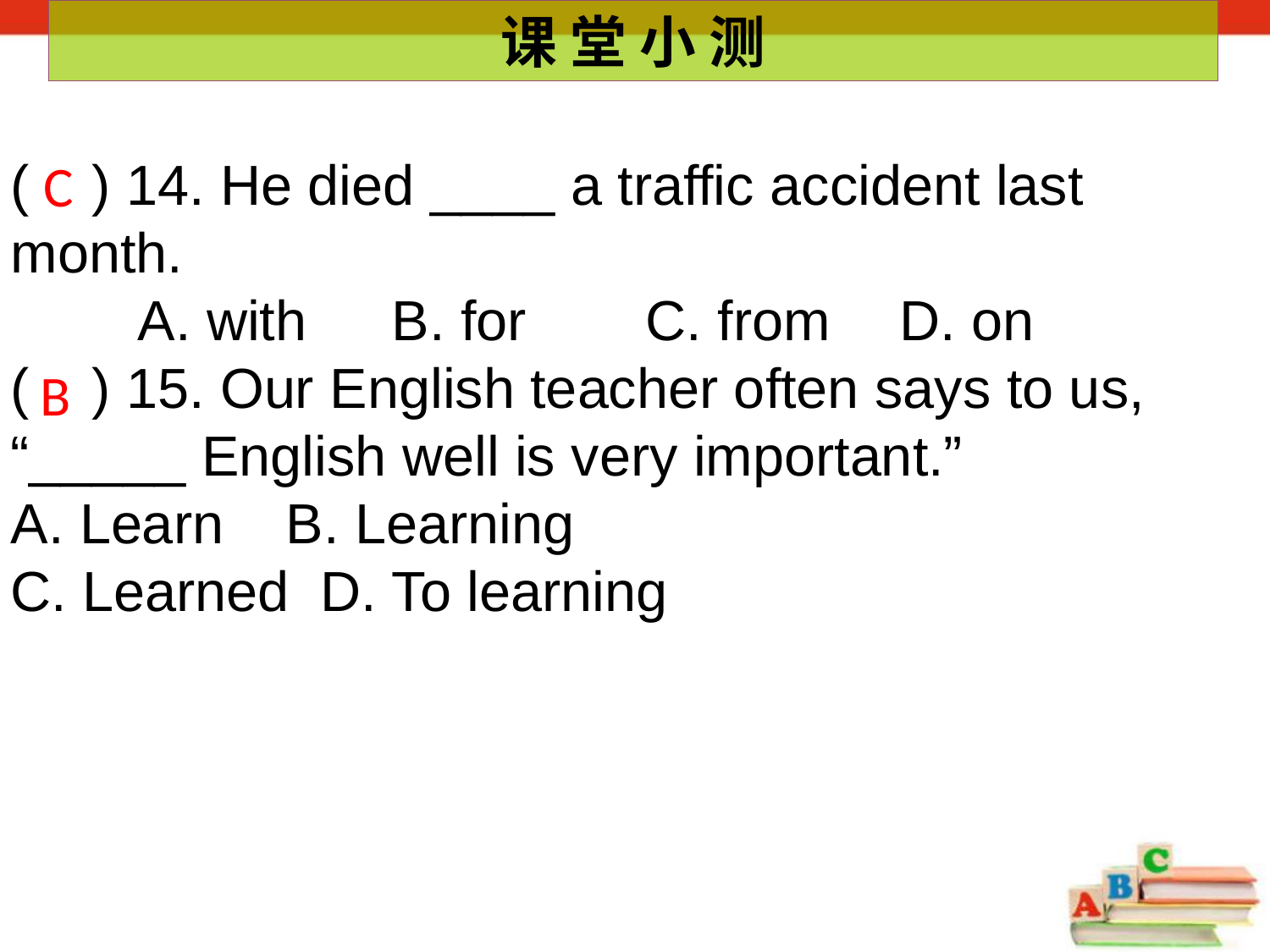

课 堂 小 测
(    ) 14. He died ____ a traffic accident last month.
	A. with	B. for	C. from	D. on
(    ) 15. Our English teacher often says to us, “_____ English well is very important.”
A. Learn    B. Learning
C. Learned  D. To learning
C
B